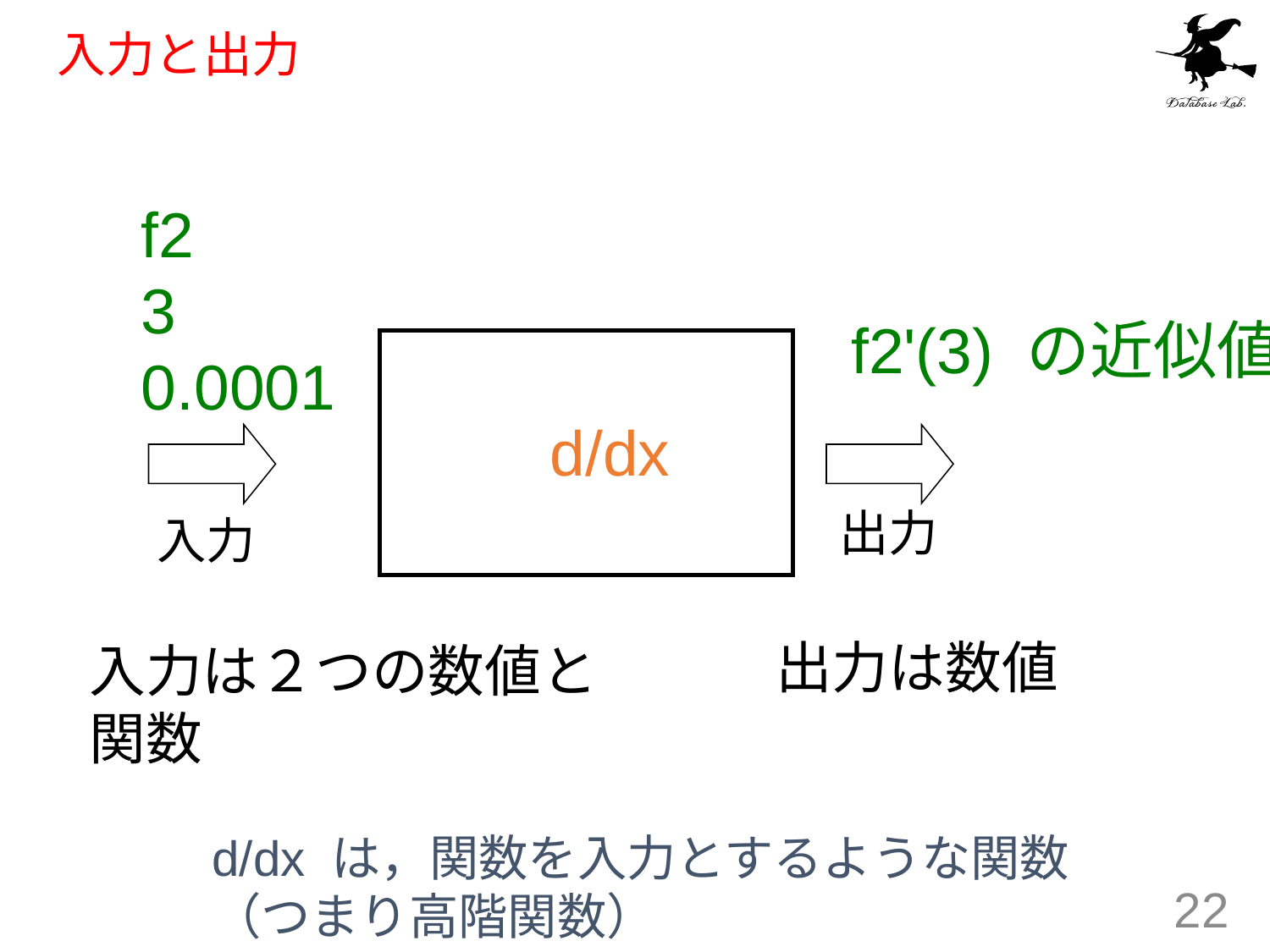

# 入力と出力
f2
3
0.0001
f2'(3) の近似値

d/dx

出力
入力
出力は数値
入力は２つの数値と
関数
d/dx は，関数を入力とするような関数
（つまり高階関数）
22